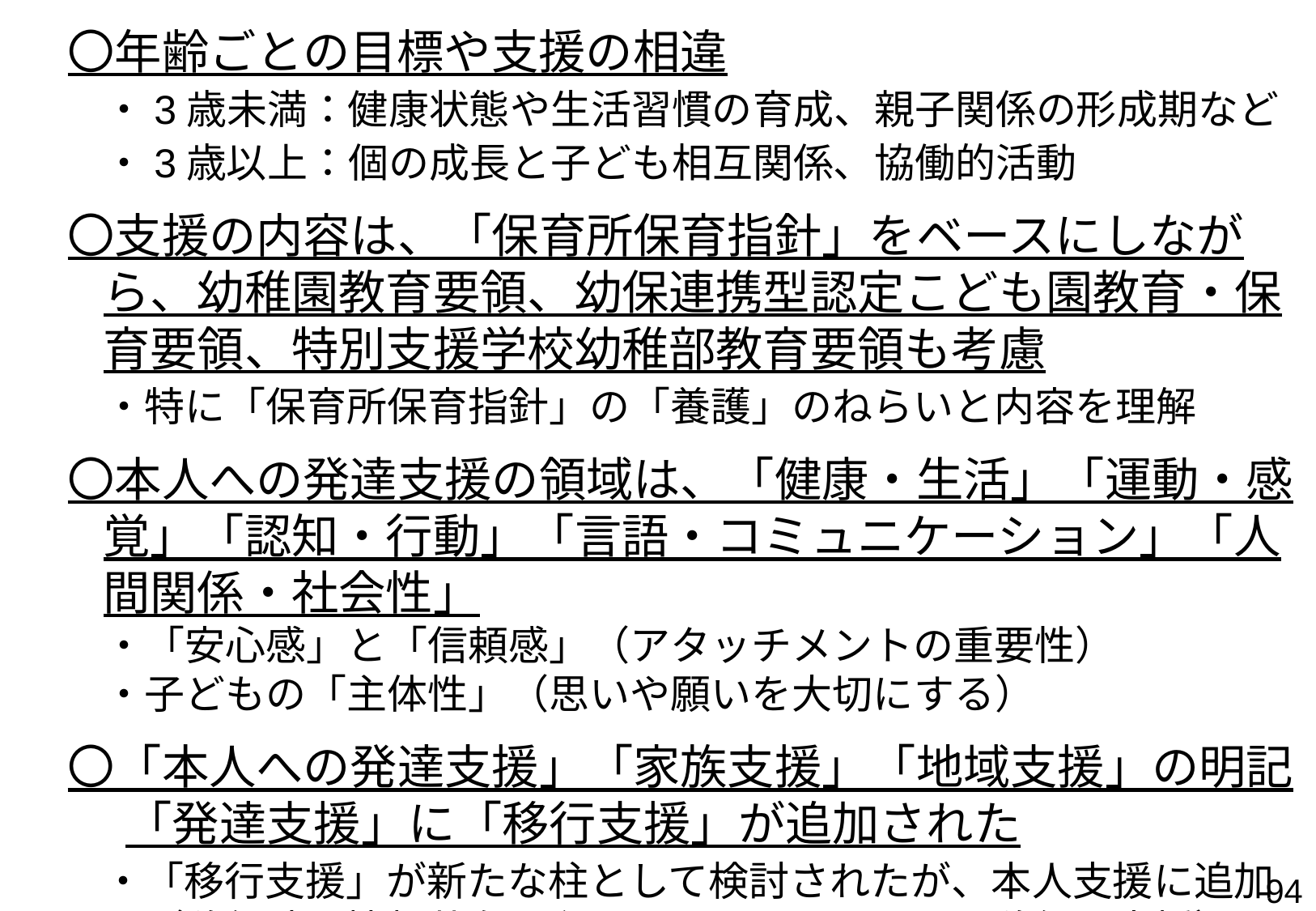

〇年齢ごとの目標や支援の相違
・3歳未満：健康状態や生活習慣の育成、親子関係の形成期など
・3歳以上：個の成長と子ども相互関係、協働的活動
　〇支援の内容は、「保育所保育指針」をベースにしながら、幼稚園教育要領、幼保連携型認定こども園教育・保育要領、特別支援学校幼稚部教育要領も考慮
・特に「保育所保育指針」の「養護」のねらいと内容を理解
　〇本人への発達支援の領域は、「健康・生活」「運動・感覚」「認知・行動」「言語・コミュニケーション」「人間関係・社会性」
・「安心感」と「信頼感」（アタッチメントの重要性）
・子どもの「主体性」（思いや願いを大切にする）
　〇「本人への発達支援」「家族支援」「地域支援」の明記
　　 「発達支援」に「移行支援」が追加された
・「移行支援」が新たな柱として検討されたが、本人支援に追加
　（移行時の情報共有に留まらない。できる限り移行を支援）

94